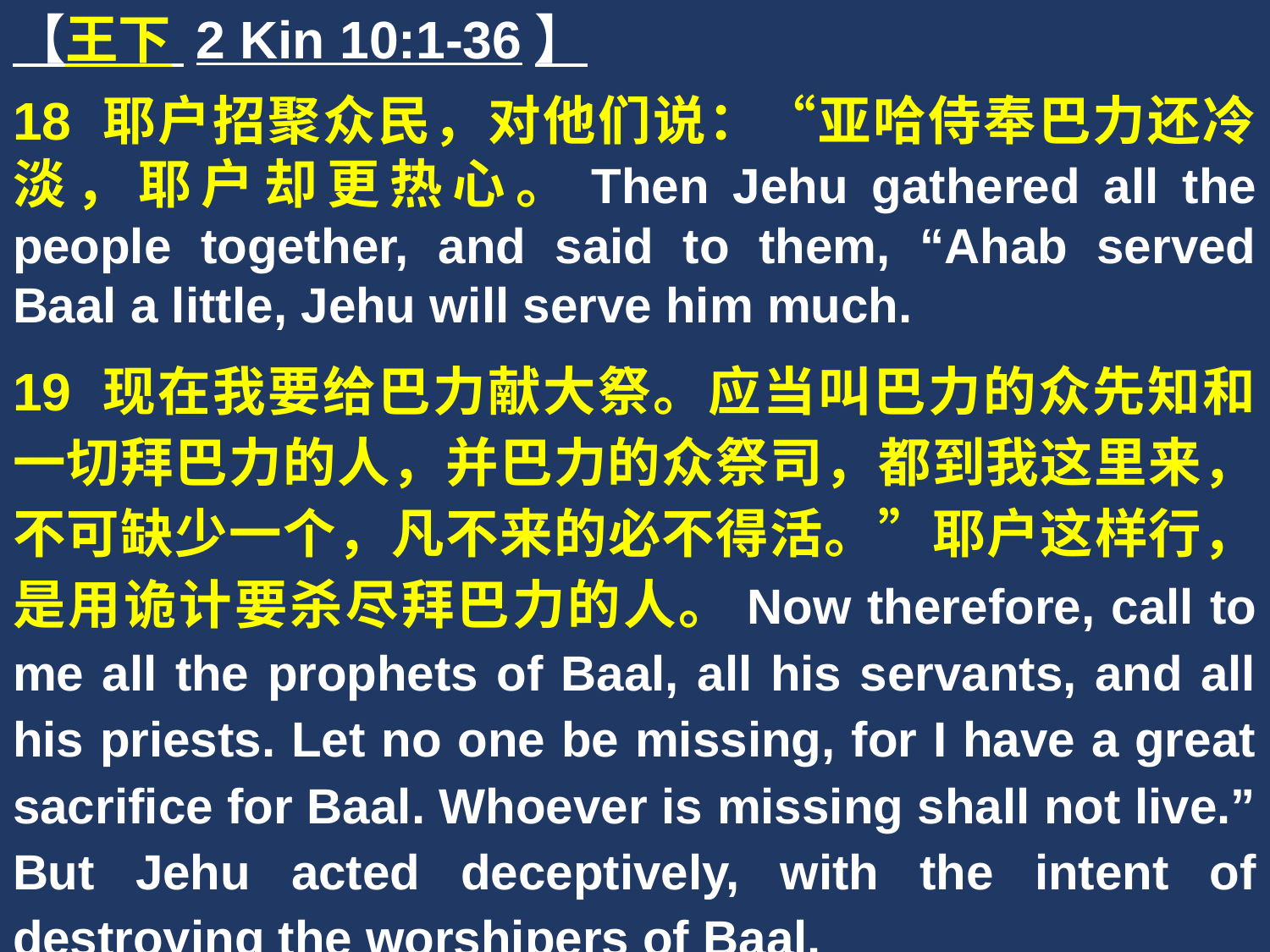

【王下 2 Kin 10:1-36】
18 耶户招聚众民，对他们说：“亚哈侍奉巴力还冷淡，耶户却更热心。Then Jehu gathered all the people together, and said to them, “Ahab served Baal a little, Jehu will serve him much.
19 现在我要给巴力献大祭。应当叫巴力的众先知和一切拜巴力的人，并巴力的众祭司，都到我这里来，不可缺少一个，凡不来的必不得活。”耶户这样行，是用诡计要杀尽拜巴力的人。Now therefore, call to me all the prophets of Baal, all his servants, and all his priests. Let no one be missing, for I have a great sacrifice for Baal. Whoever is missing shall not live.” But Jehu acted deceptively, with the intent of destroying the worshipers of Baal.